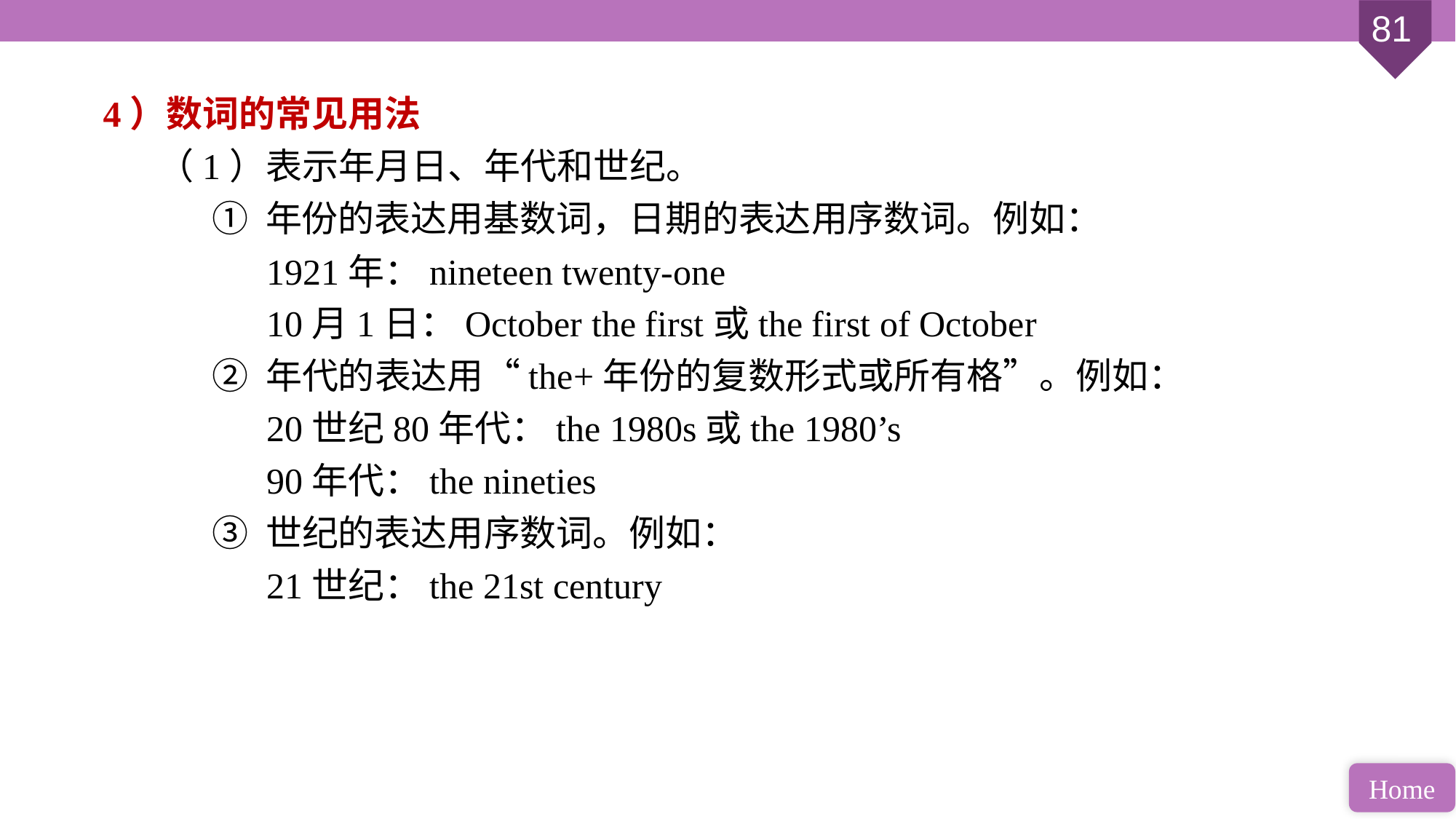

4）数词的常见用法
（1）表示年月日、年代和世纪。
① 年份的表达用基数词，日期的表达用序数词。例如：
1921年：nineteen twenty-one
10月1日：October the first或the first of October
② 年代的表达用“the+年份的复数形式或所有格”。例如：
20世纪80年代：the 1980s或the 1980’s
90年代：the nineties
③ 世纪的表达用序数词。例如：
21世纪：the 21st century